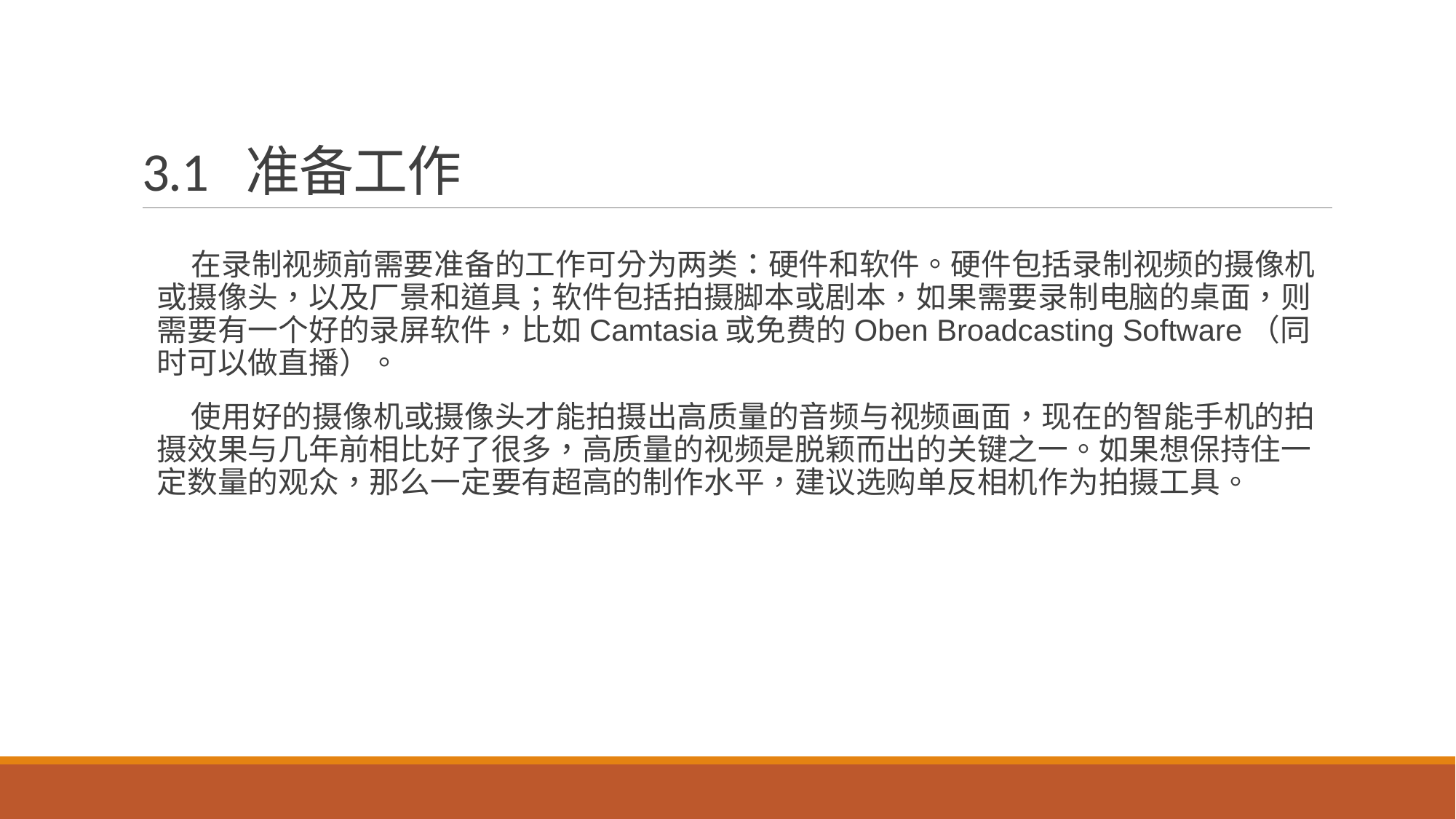

# 3.1  准备工作
    在录制视频前需要准备的工作可分为两类：硬件和软件。硬件包括录制视频的摄像机或摄像头，以及厂景和道具；软件包括拍摄脚本或剧本，如果需要录制电脑的桌面，则需要有一个好的录屏软件，比如Camtasia或免费的Oben Broadcasting Software（同时可以做直播）。
    使用好的摄像机或摄像头才能拍摄出高质量的音频与视频画面，现在的智能手机的拍摄效果与几年前相比好了很多，高质量的视频是脱颖而出的关键之一。如果想保持住一定数量的观众，那么一定要有超高的制作水平，建议选购单反相机作为拍摄工具。